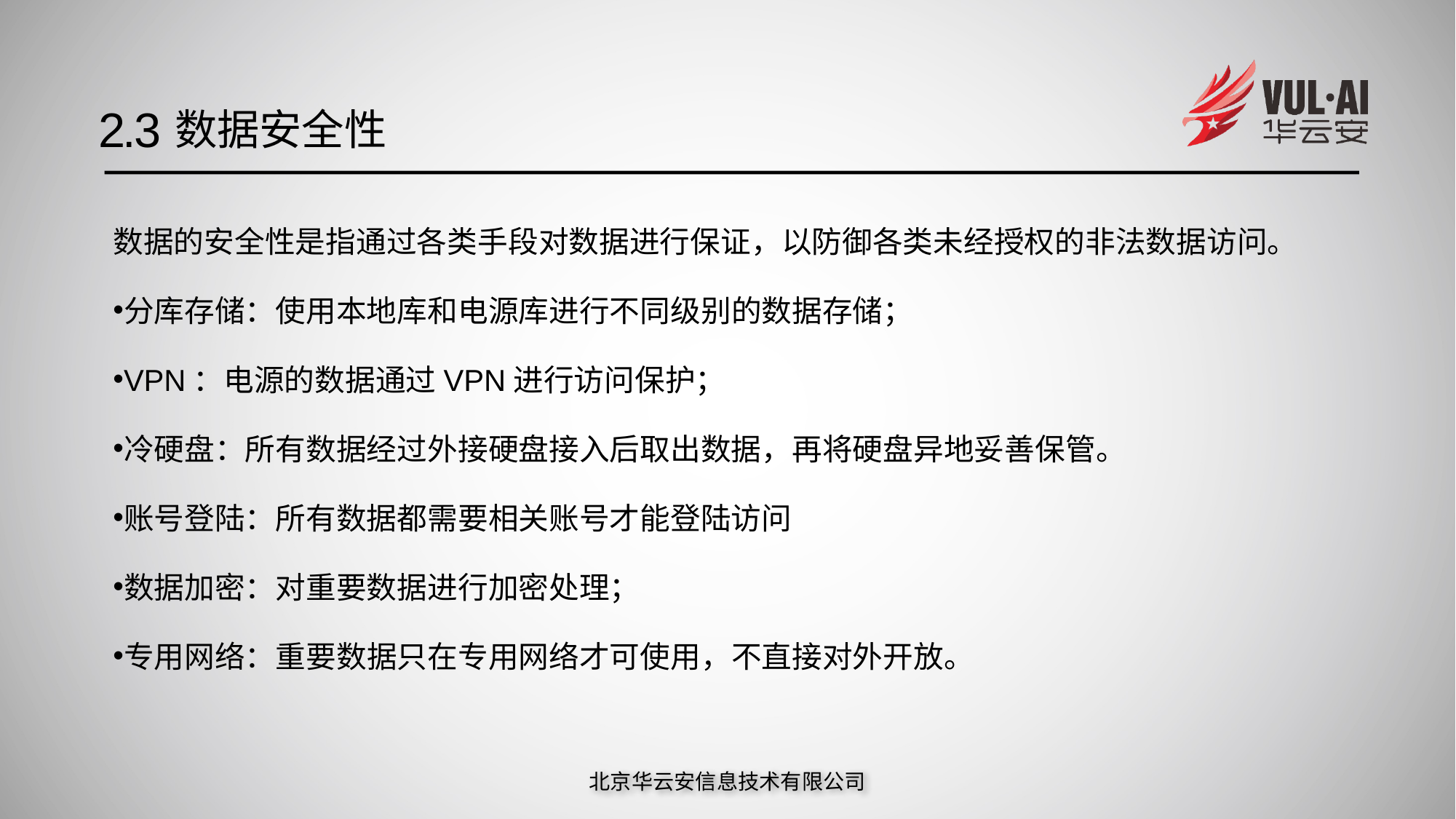

2.3
数据安全性
数据的安全性是指通过各类手段对数据进行保证，以防御各类未经授权的非法数据访问。
分库存储：使用本地库和电源库进行不同级别的数据存储；
VPN：电源的数据通过VPN进行访问保护；
冷硬盘：所有数据经过外接硬盘接入后取出数据，再将硬盘异地妥善保管。
账号登陆：所有数据都需要相关账号才能登陆访问
数据加密：对重要数据进行加密处理；
专用网络：重要数据只在专用网络才可使用，不直接对外开放。

北京华云安信息技术有限公司
11